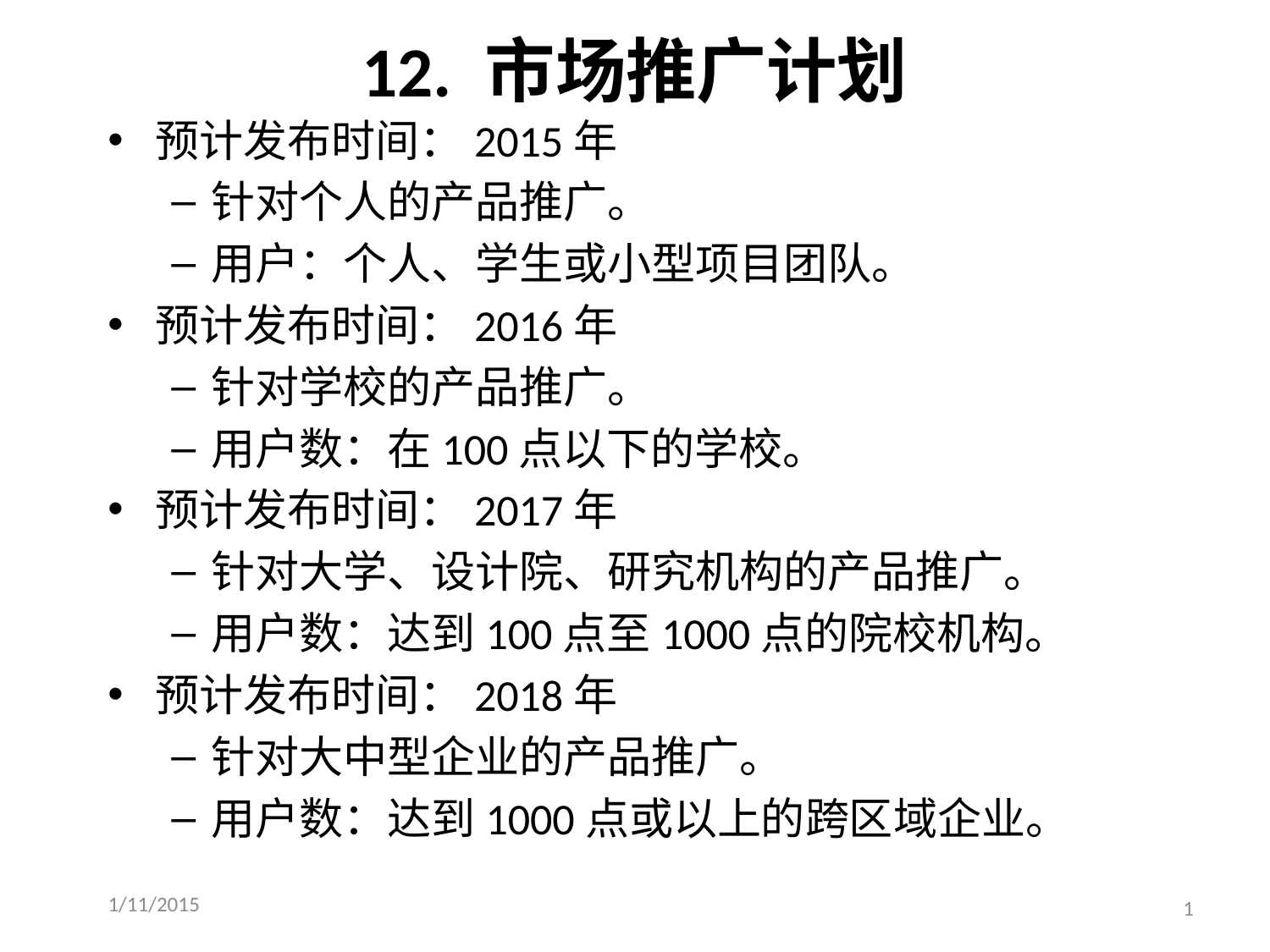

# 12. 市场推广计划
预计发布时间：2015年
针对个人的产品推广。
用户：个人、学生或小型项目团队。
预计发布时间：2016年
针对学校的产品推广。
用户数：在100点以下的学校。
预计发布时间：2017年
针对大学、设计院、研究机构的产品推广。
用户数：达到100点至1000点的院校机构。
预计发布时间：2018年
针对大中型企业的产品推广。
用户数：达到1000点或以上的跨区域企业。
1
1/11/2015